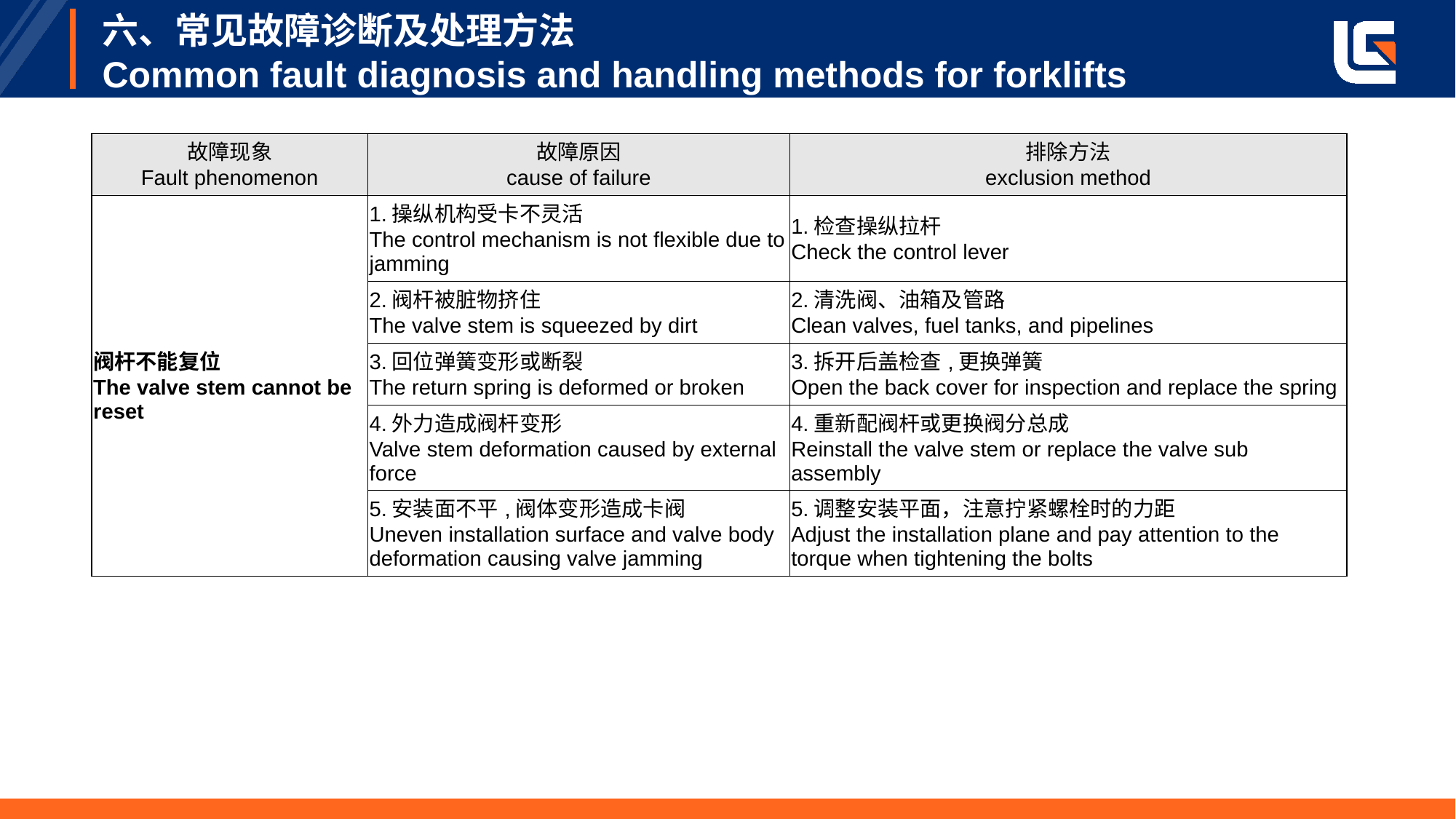

# 六、常见故障诊断及处理方法 Common fault diagnosis and handling methods for forklifts
| 故障现象 Fault phenomenon | 故障原因 cause of failure | 排除方法 exclusion method |
| --- | --- | --- |
| 阀杆不能复位 The valve stem cannot be reset | 1.操纵机构受卡不灵活 The control mechanism is not flexible due to jamming | 1.检查操纵拉杆 Check the control lever |
|  | 2.阀杆被脏物挤住 The valve stem is squeezed by dirt | 2.清洗阀、油箱及管路 Clean valves, fuel tanks, and pipelines |
|  | 3.回位弹簧变形或断裂 The return spring is deformed or broken | 3.拆开后盖检查,更换弹簧 Open the back cover for inspection and replace the spring |
|  | 4.外力造成阀杆变形 Valve stem deformation caused by external force | 4.重新配阀杆或更换阀分总成 Reinstall the valve stem or replace the valve sub assembly |
|  | 5.安装面不平,阀体变形造成卡阀 Uneven installation surface and valve body deformation causing valve jamming | 5.调整安装平面，注意拧紧螺栓时的力距 Adjust the installation plane and pay attention to the torque when tightening the bolts |